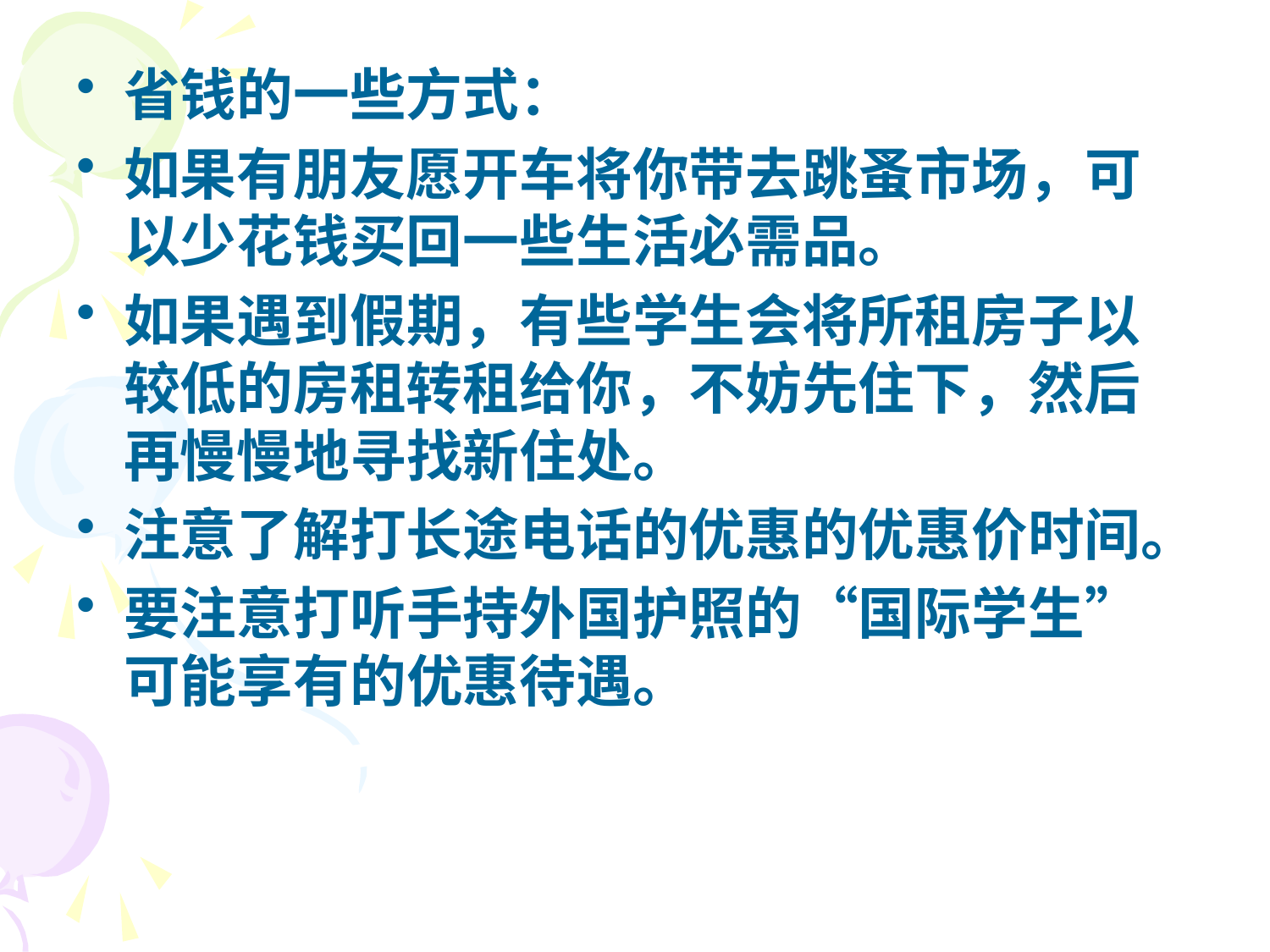

#
省钱的一些方式：
如果有朋友愿开车将你带去跳蚤市场，可以少花钱买回一些生活必需品。
如果遇到假期，有些学生会将所租房子以较低的房租转租给你，不妨先住下，然后再慢慢地寻找新住处。
注意了解打长途电话的优惠的优惠价时间。
要注意打听手持外国护照的“国际学生”可能享有的优惠待遇。